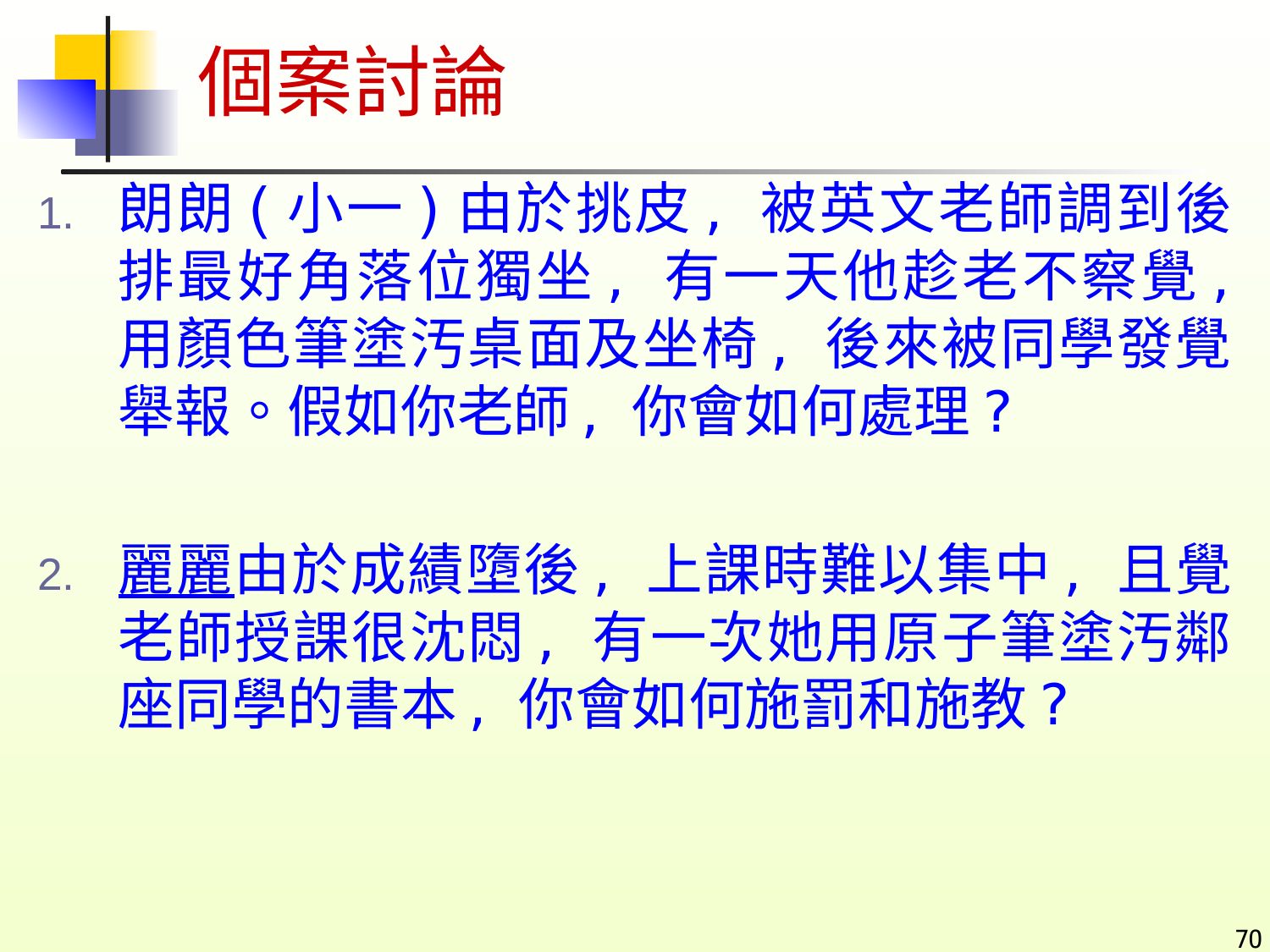

# 個案討論
朗朗(小一)由於挑皮, 被英文老師調到後排最好角落位獨坐, 有一天他趁老不察覺, 用顏色筆塗汚桌面及坐椅, 後來被同學發覺舉報。假如你老師, 你會如何處理?

麗麗由於成績墮後, 上課時難以集中, 且覺老師授課很沈悶, 有一次她用原子筆塗汚鄰座同學的書本, 你會如何施罰和施教?
70